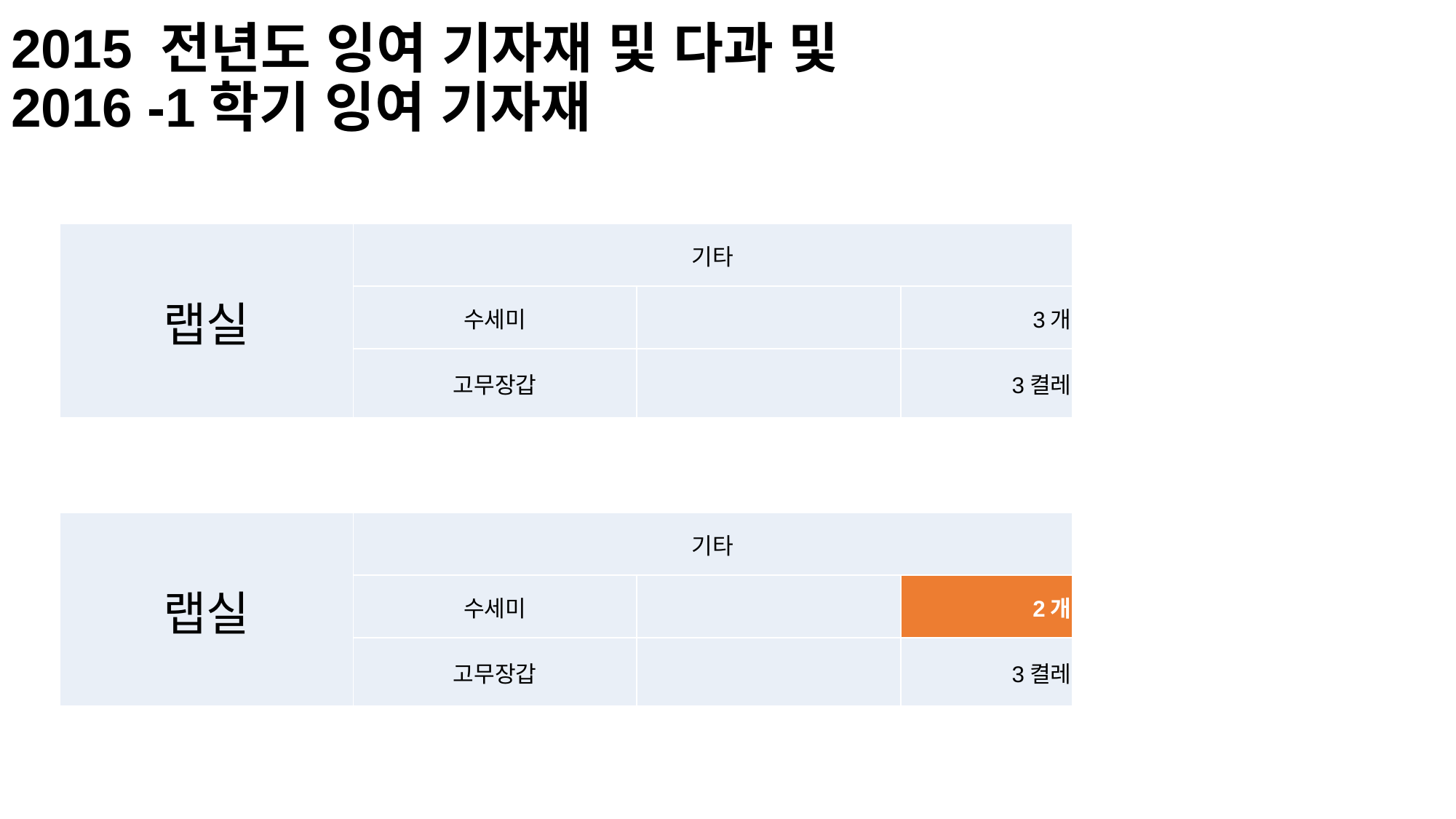

# 2015 전년도 잉여 기자재 및 다과 및 2016 -1학기 잉여 기자재
| 랩실 | 기타 |  |  |  |
| --- | --- | --- | --- | --- |
|  | 수세미 |  |  | 3개 |
|  | 고무장갑 |  |  | 3켤레 |
| 랩실 | 기타 |  |  |  |
| --- | --- | --- | --- | --- |
|  | 수세미 |  |  | 2개 |
|  | 고무장갑 |  |  | 3켤레 |